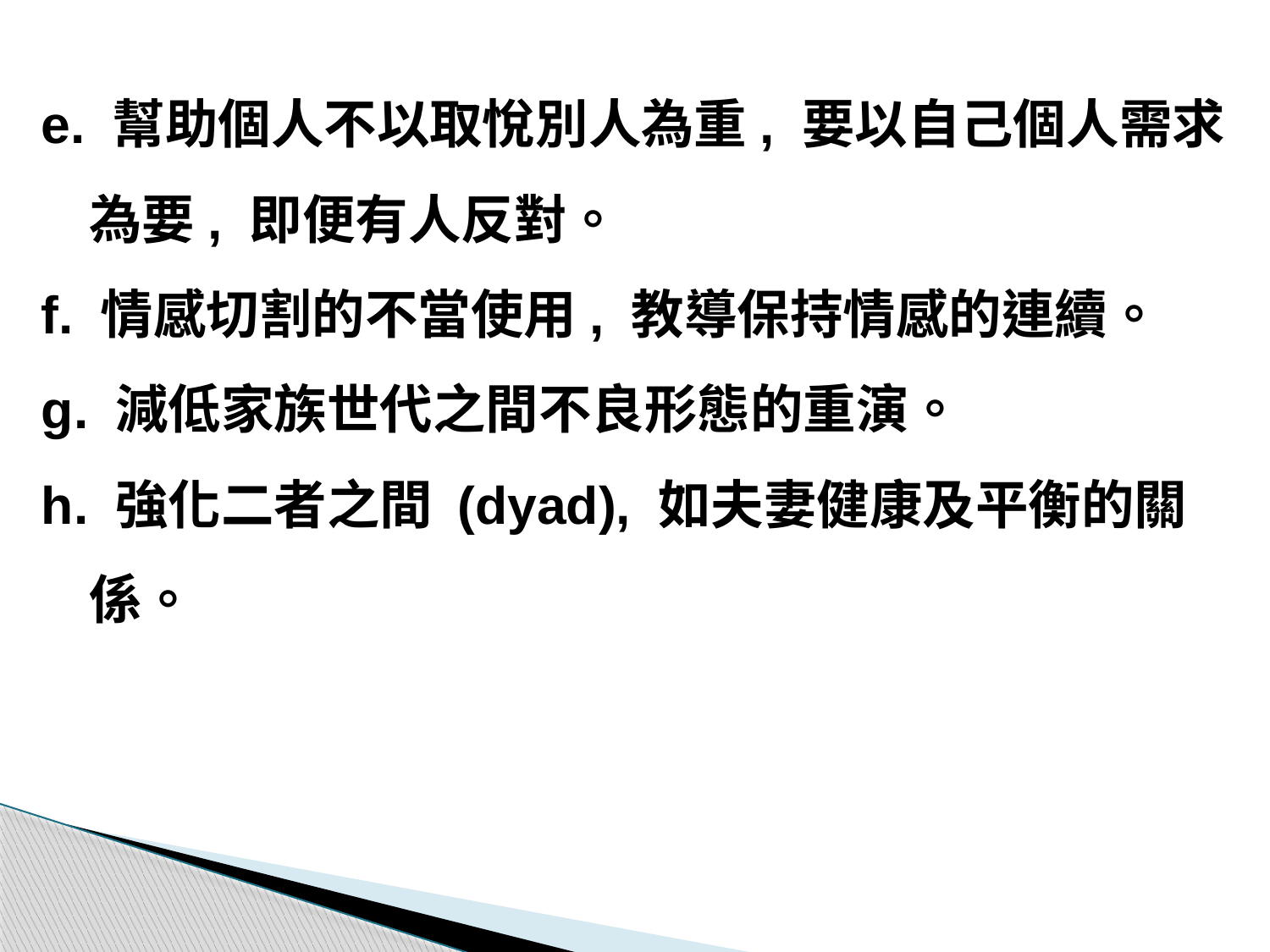

e. 幫助個人不以取悅別人為重, 要以自己個人需求為要, 即便有人反對。
f. 情感切割的不當使用, 教導保持情感的連續。
g. 減低家族世代之間不良形態的重演。
h. 強化二者之間 (dyad), 如夫妻健康及平衡的關係。